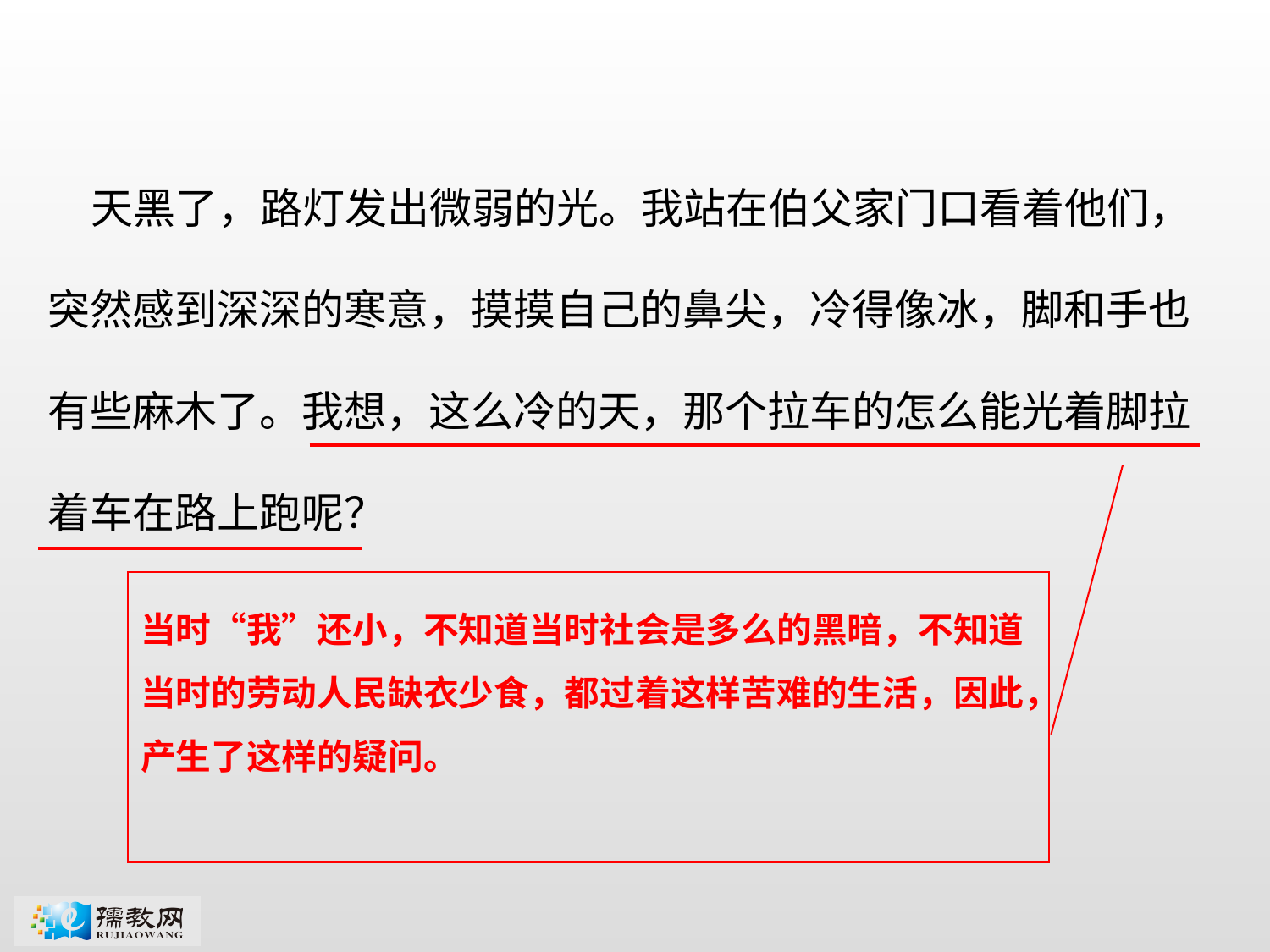

天黑了，路灯发出微弱的光。我站在伯父家门口看着他们，突然感到深深的寒意，摸摸自己的鼻尖，冷得像冰，脚和手也有些麻木了。我想，这么冷的天，那个拉车的怎么能光着脚拉着车在路上跑呢？

当时“我”还小，不知道当时社会是多么的黑暗，不知道当时的劳动人民缺衣少食，都过着这样苦难的生活，因此，产生了这样的疑问。